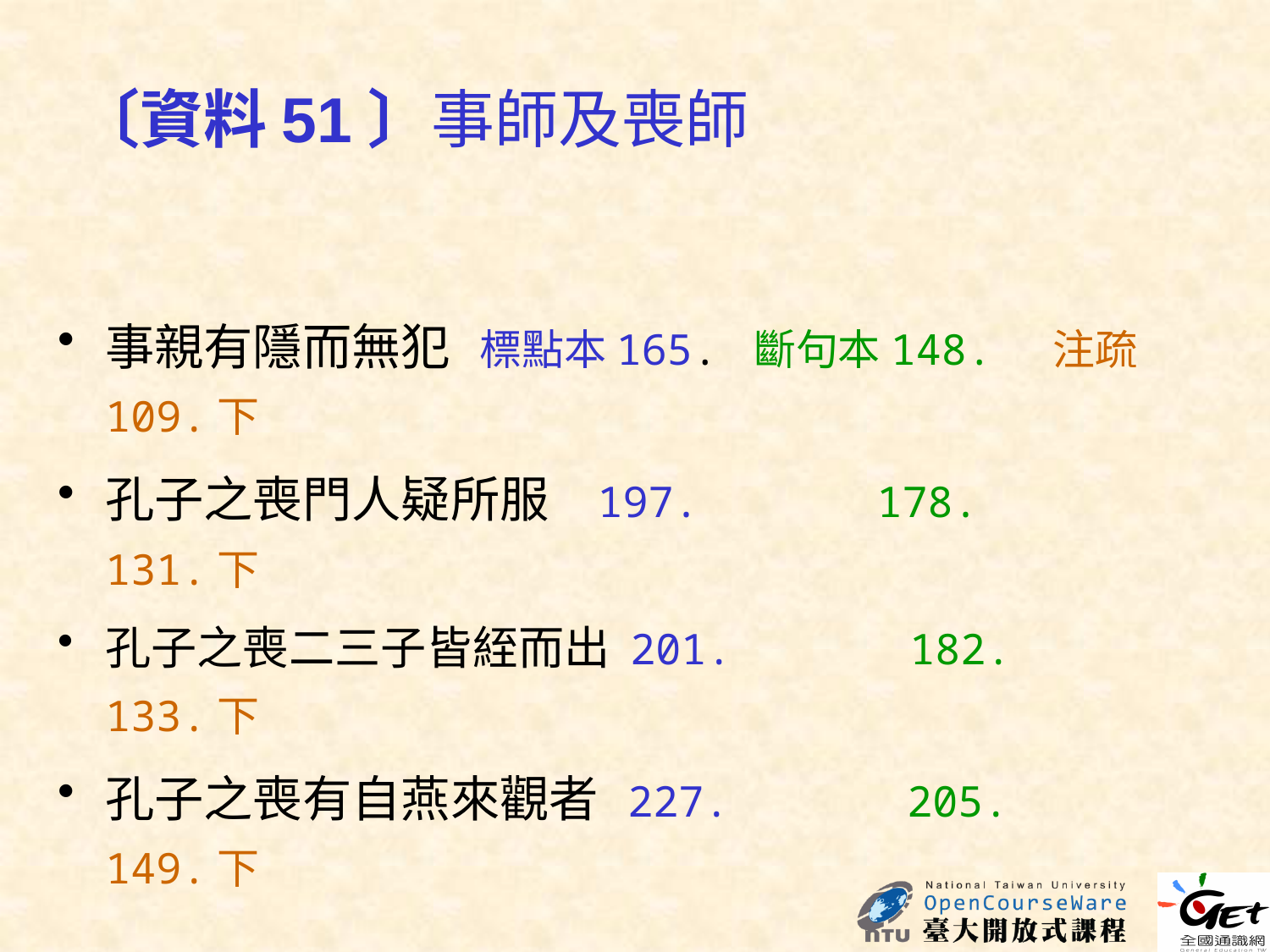

〔資料51〕事師及喪師

事親有隱而無犯   標點本165. 斷句本148.  注疏109.下
孔子之喪門人疑所服    197.       178.      131.下
孔子之喪二三子皆絰而出 201.       182.      133.下
孔子之喪有自燕來觀者  227.       205.      149.下

《史記‧孔子世家》